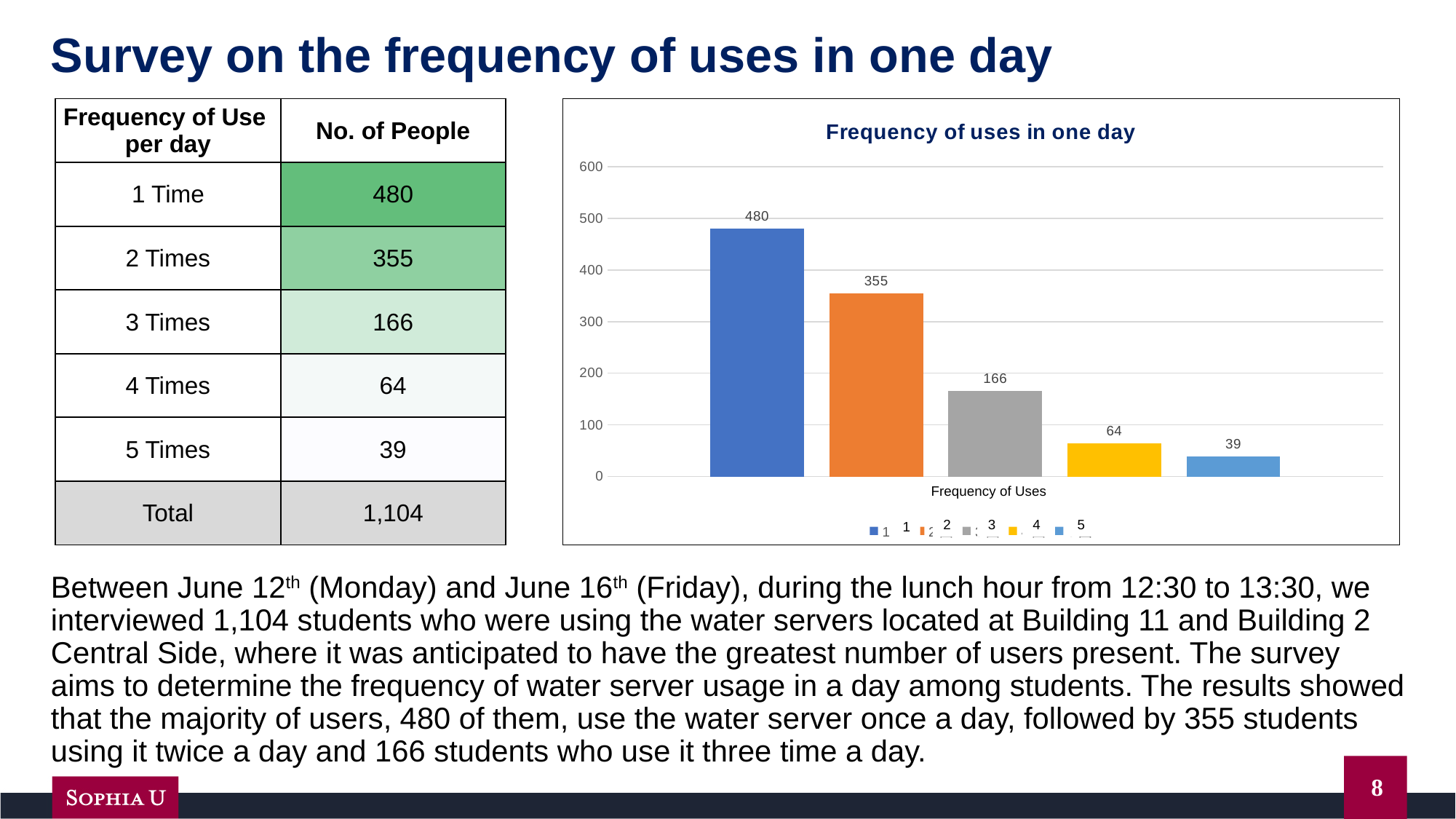

# Survey on the frequency of uses in one day
| Frequency of Use per day | No. of People |
| --- | --- |
| 1 Time | 480 |
| 2 Times | 355 |
| 3 Times | 166 |
| 4 Times | 64 |
| 5 Times | 39 |
| Total | 1,104 |

### Chart: Frequency of uses in one day

| Category | 1回 | 2回 | 3回 | 4回 | 5回 |
|---|---|---|---|---|---|
| 人数 | 480.0 | 355.0 | 166.0 | 64.0 | 39.0 |
Frequency of Uses
5
3
4
2
1
Between June 12th (Monday) and June 16th (Friday), during the lunch hour from 12:30 to 13:30, we interviewed 1,104 students who were using the water servers located at Building 11 and Building 2 Central Side, where it was anticipated to have the greatest number of users present. The survey aims to determine the frequency of water server usage in a day among students. The results showed that the majority of users, 480 of them, use the water server once a day, followed by 355 students using it twice a day and 166 students who use it three time a day.
8